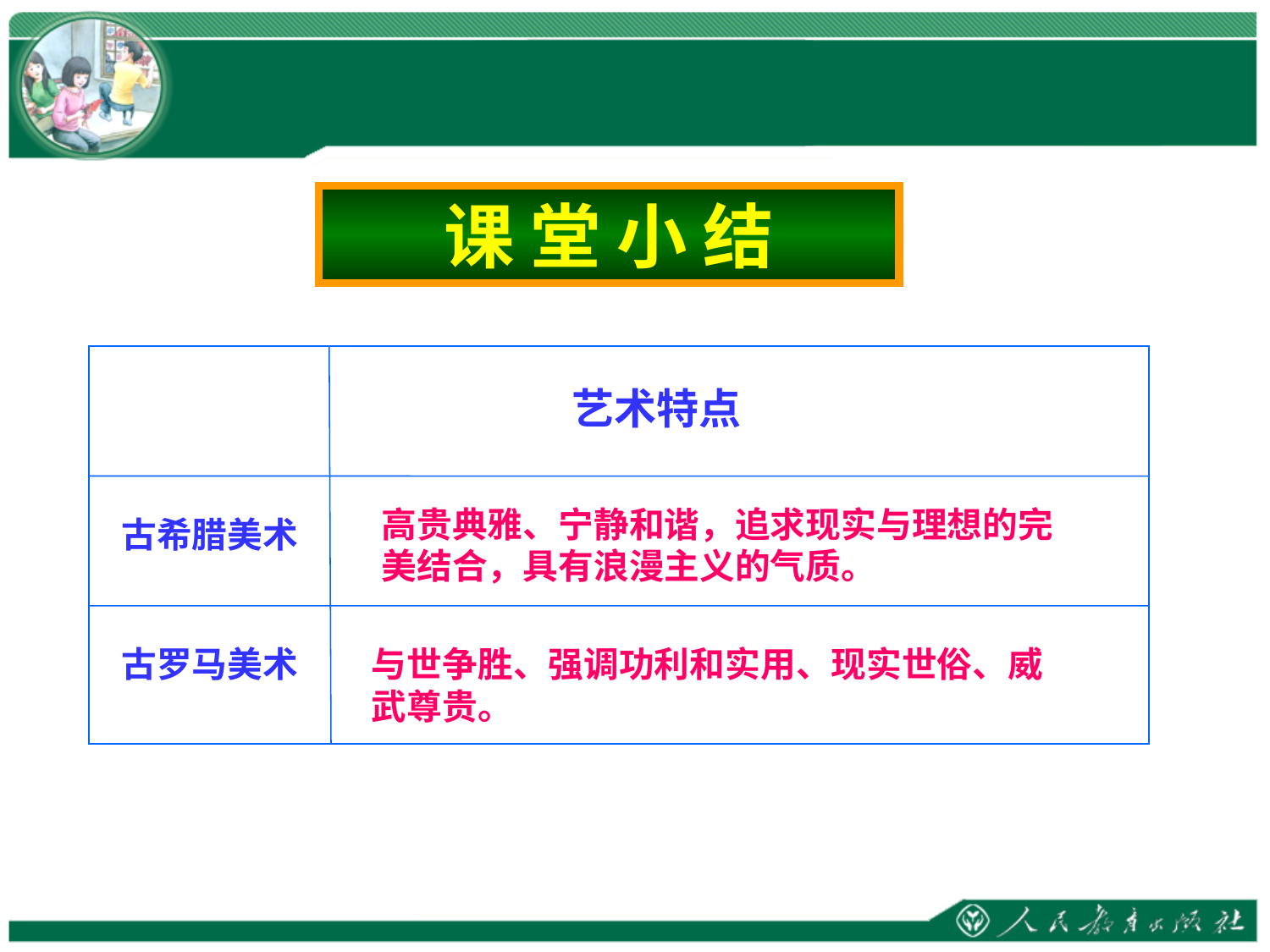

#
课 堂 小 结

艺术特点

高贵典雅、宁静和谐，追求现实与理想的完美结合，具有浪漫主义的气质。
古希腊美术

古罗马美术
与世争胜、强调功利和实用、现实世俗、威武尊贵。